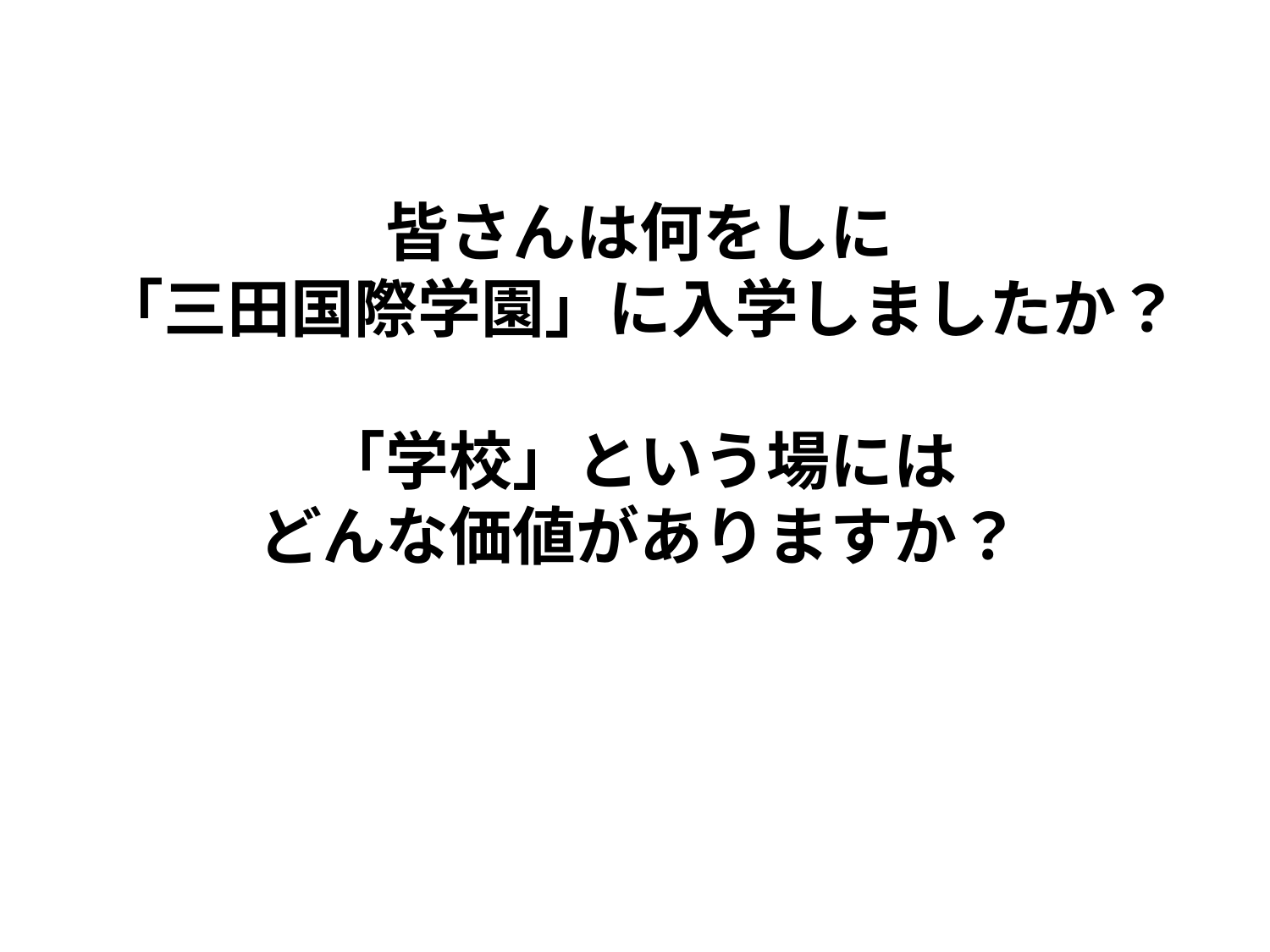

# 皆さんは何をしに 「三田国際学園」に入学しましたか？ 「学校」という場には どんな価値がありますか？